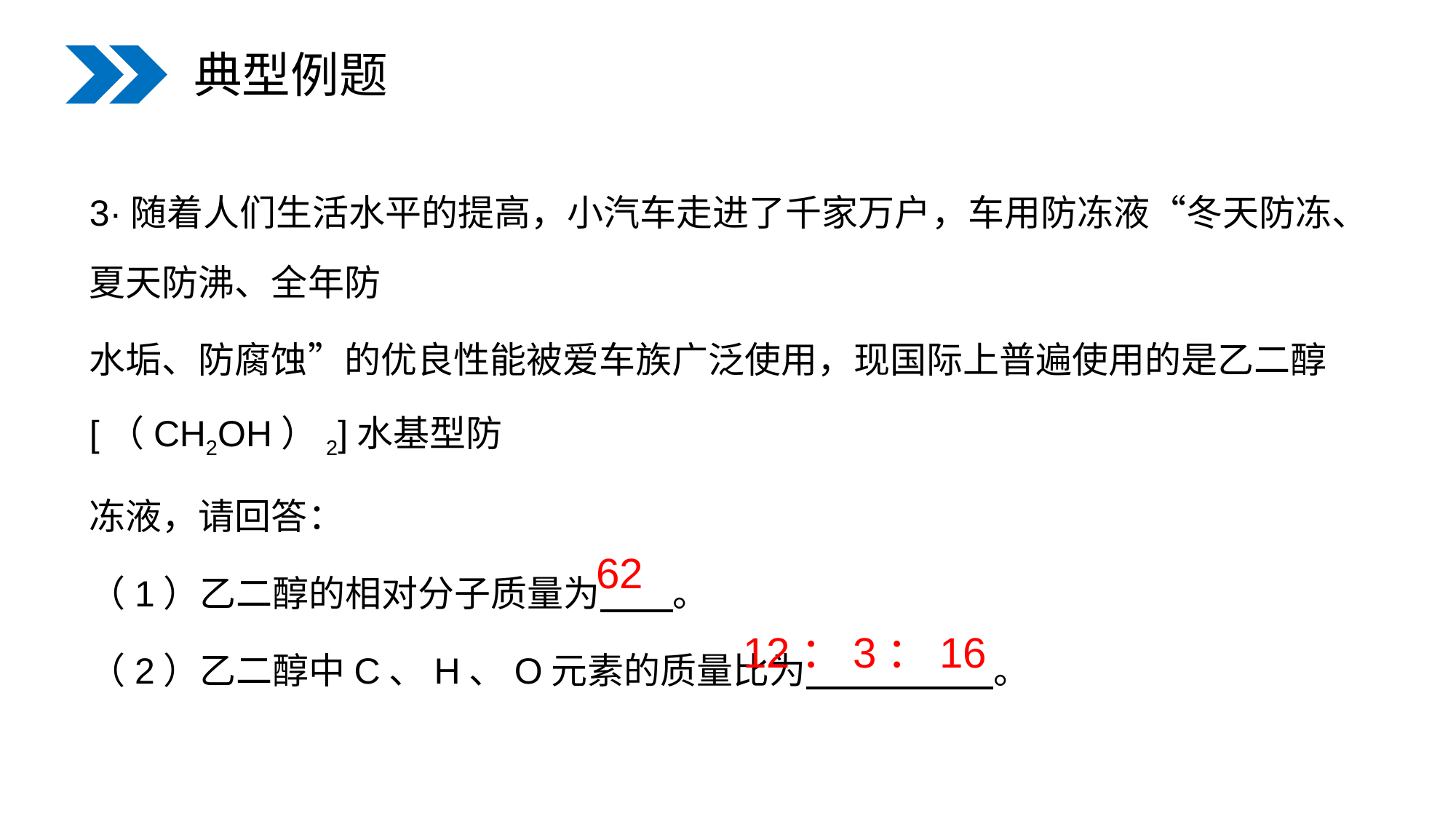

典型例题
3·随着人们生活水平的提高，小汽车走进了千家万户，车用防冻液“冬天防冻、夏天防沸、全年防
水垢、防腐蚀”的优良性能被爱车族广泛使用，现国际上普遍使用的是乙二醇[（CH2OH）2]水基型防
冻液，请回答：
（1）乙二醇的相对分子质量为　　。
（2）乙二醇中C、H、O元素的质量比为　              　。
62
12：3：16